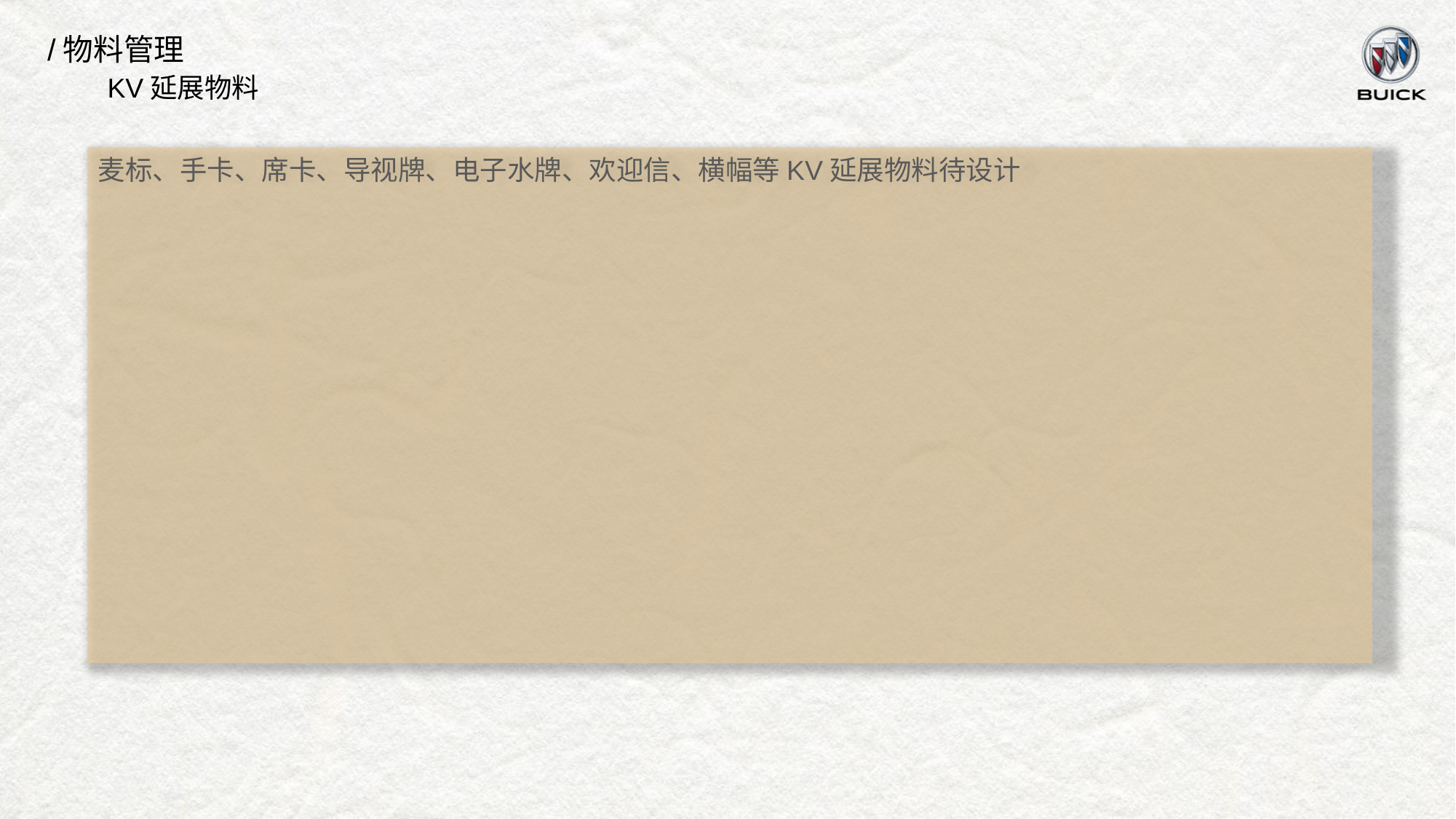

/物料管理
KV延展物料
麦标、手卡、席卡、导视牌、电子水牌、欢迎信、横幅等KV延展物料待设计